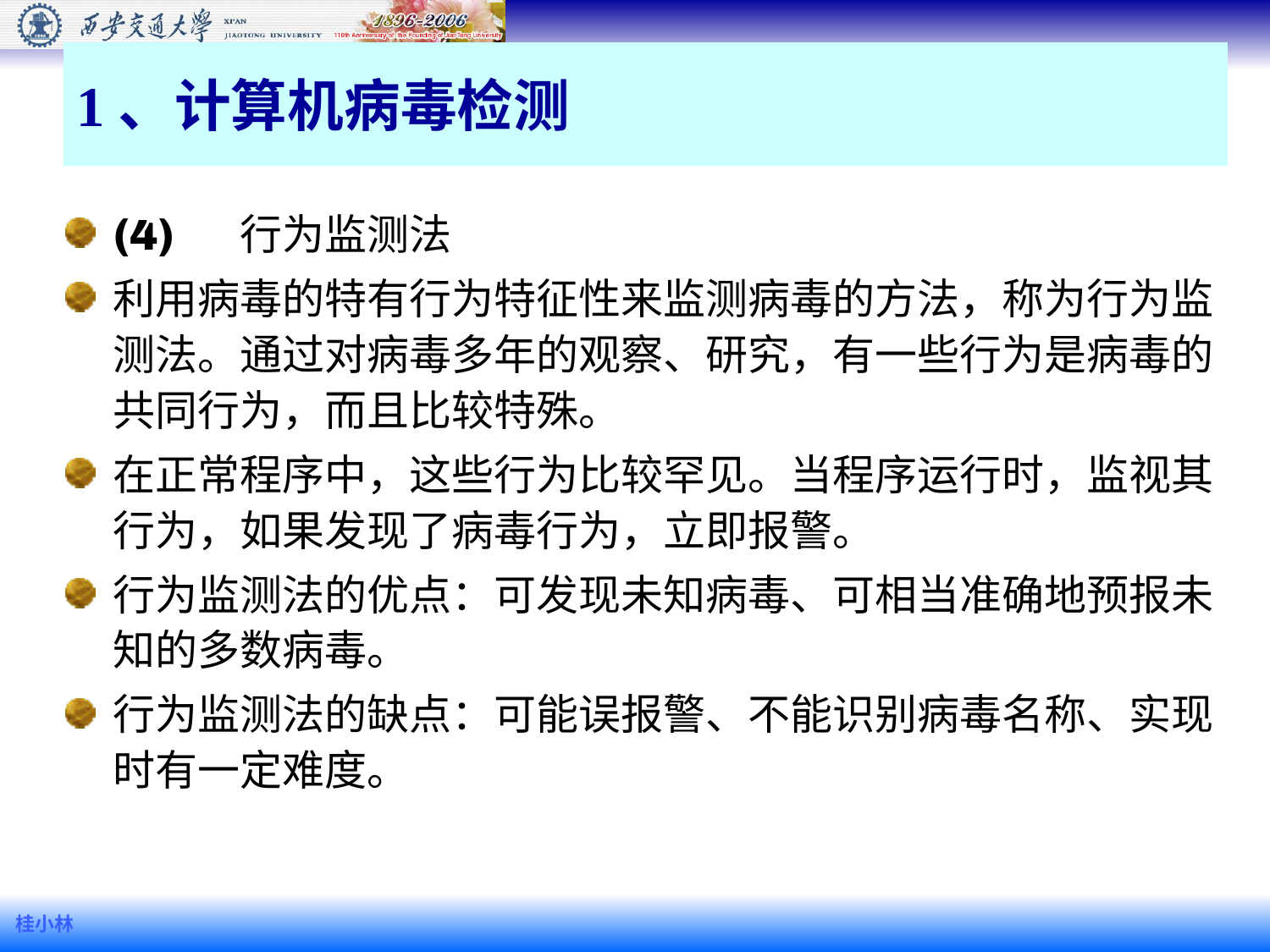

# 1、计算机病毒检测
(4)	行为监测法
利用病毒的特有行为特征性来监测病毒的方法，称为行为监测法。通过对病毒多年的观察、研究，有一些行为是病毒的共同行为，而且比较特殊。
在正常程序中，这些行为比较罕见。当程序运行时，监视其行为，如果发现了病毒行为，立即报警。
行为监测法的优点：可发现未知病毒、可相当准确地预报未知的多数病毒。
行为监测法的缺点：可能误报警、不能识别病毒名称、实现时有一定难度。

74
桂小林